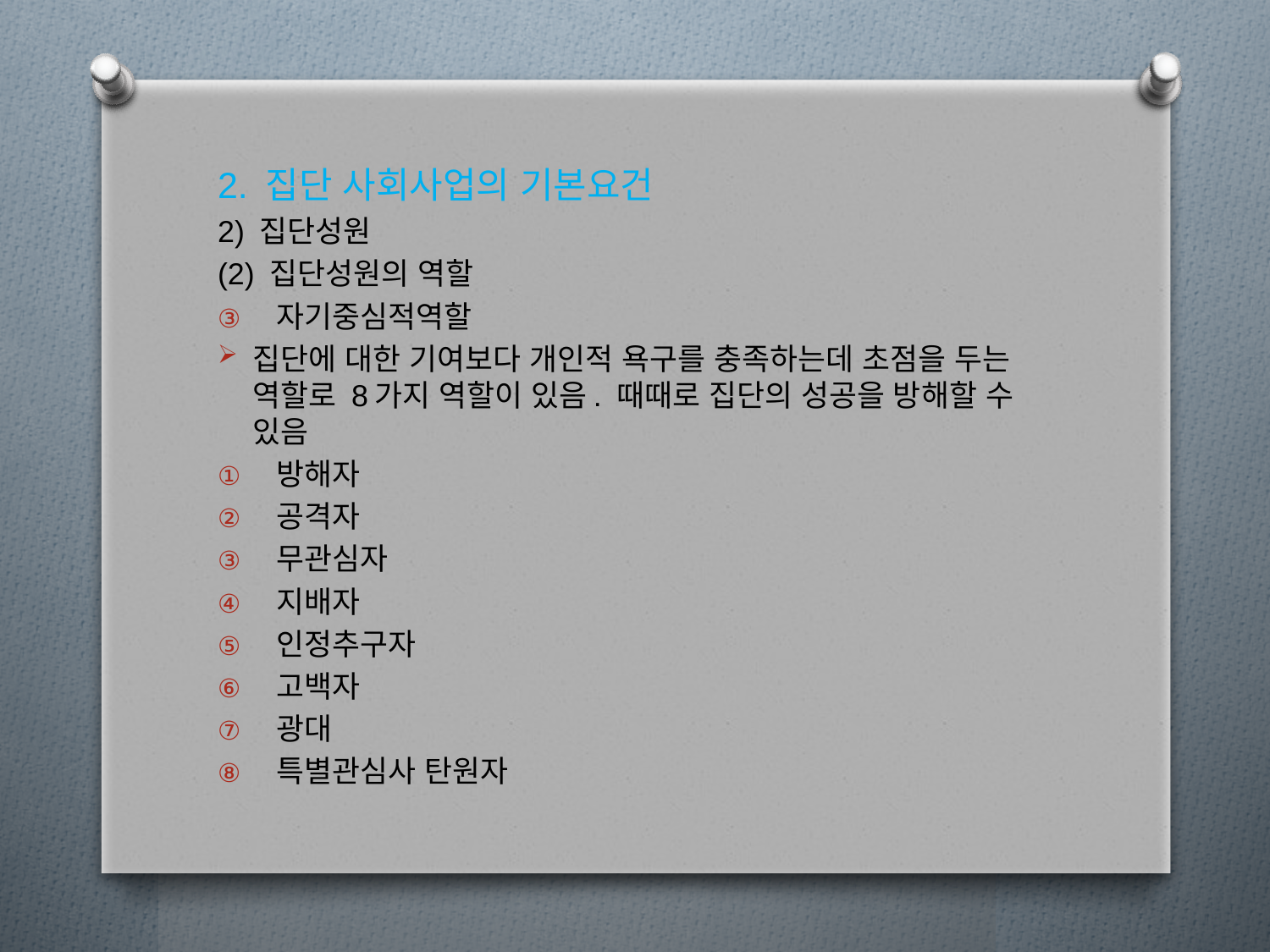

2. 집단 사회사업의 기본요건
2) 집단성원
(2) 집단성원의 역할
자기중심적역할
집단에 대한 기여보다 개인적 욕구를 충족하는데 초점을 두는 역할로 8가지 역할이 있음. 때때로 집단의 성공을 방해할 수 있음
방해자
공격자
무관심자
지배자
인정추구자
고백자
광대
특별관심사 탄원자